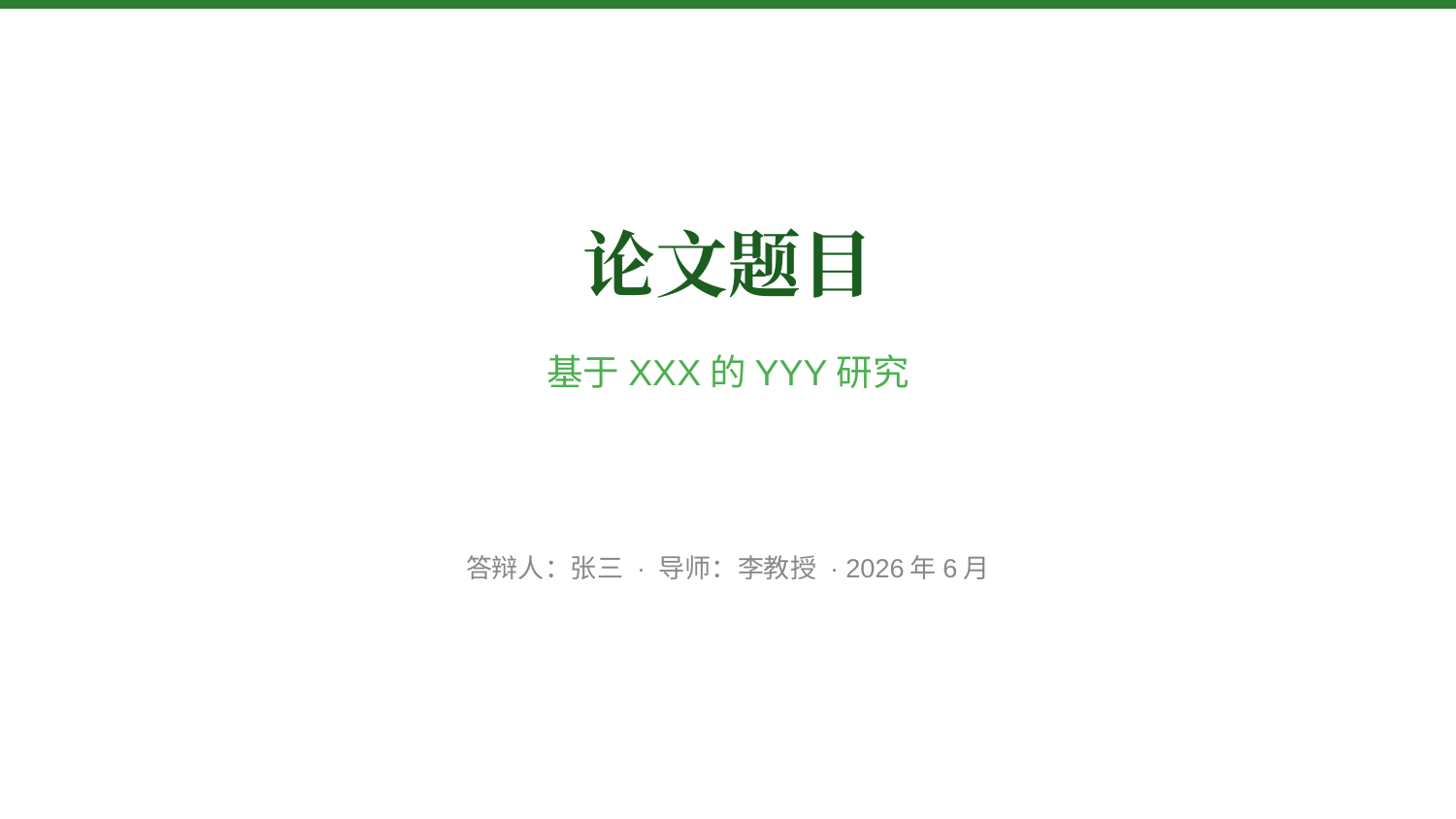

论文题目
基于XXX的YYY研究
答辩人：张三 · 导师：李教授 · 2026年6月